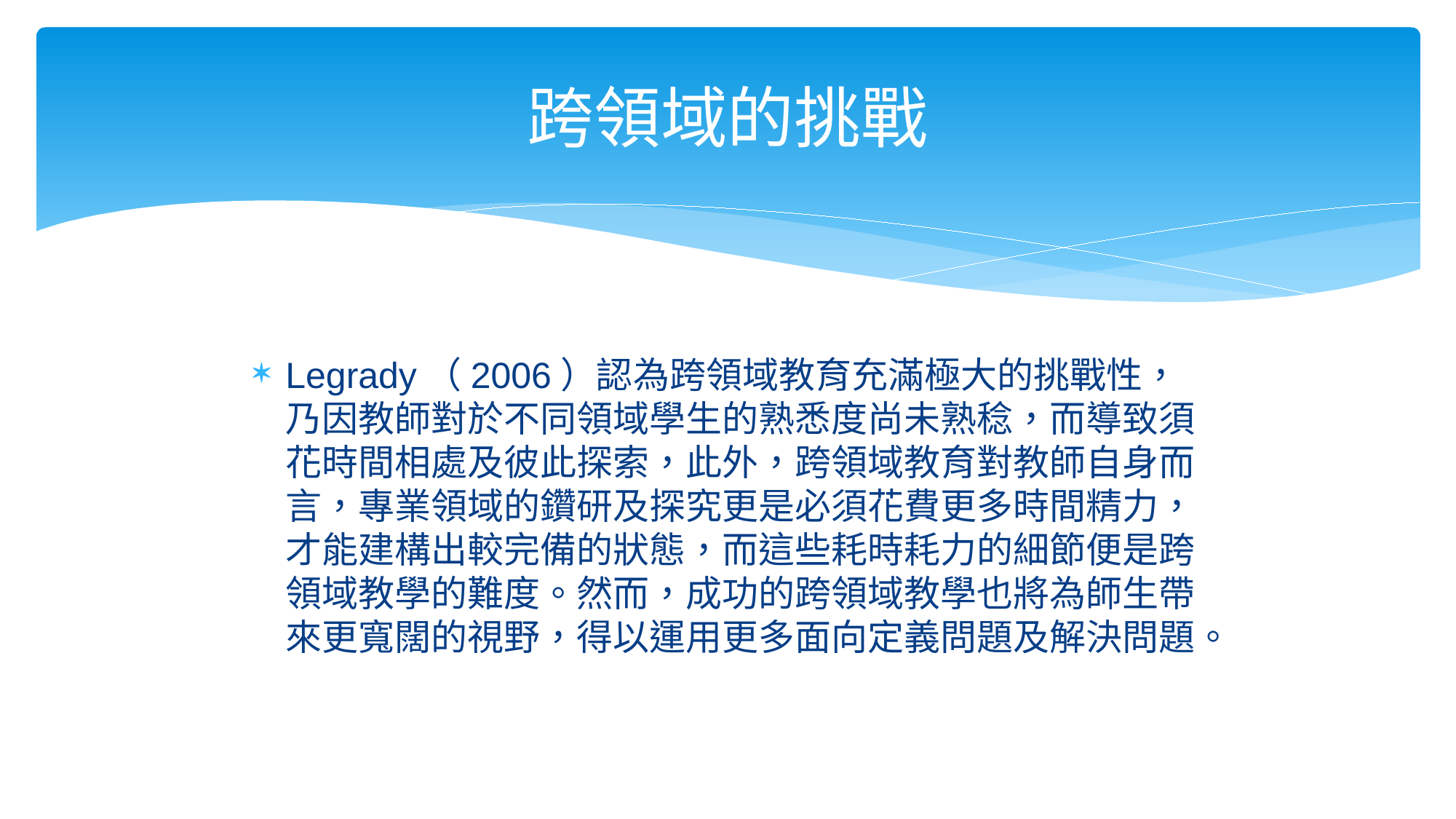

# 跨領域的挑戰
Legrady（2006）認為跨領域教育充滿極大的挑戰性，乃因教師對於不同領域學生的熟悉度尚未熟稔，而導致須花時間相處及彼此探索，此外，跨領域教育對教師自身而言，專業領域的鑽研及探究更是必須花費更多時間精力，才能建構出較完備的狀態，而這些耗時耗力的細節便是跨領域教學的難度。然而，成功的跨領域教學也將為師生帶來更寬闊的視野，得以運用更多面向定義問題及解決問題。